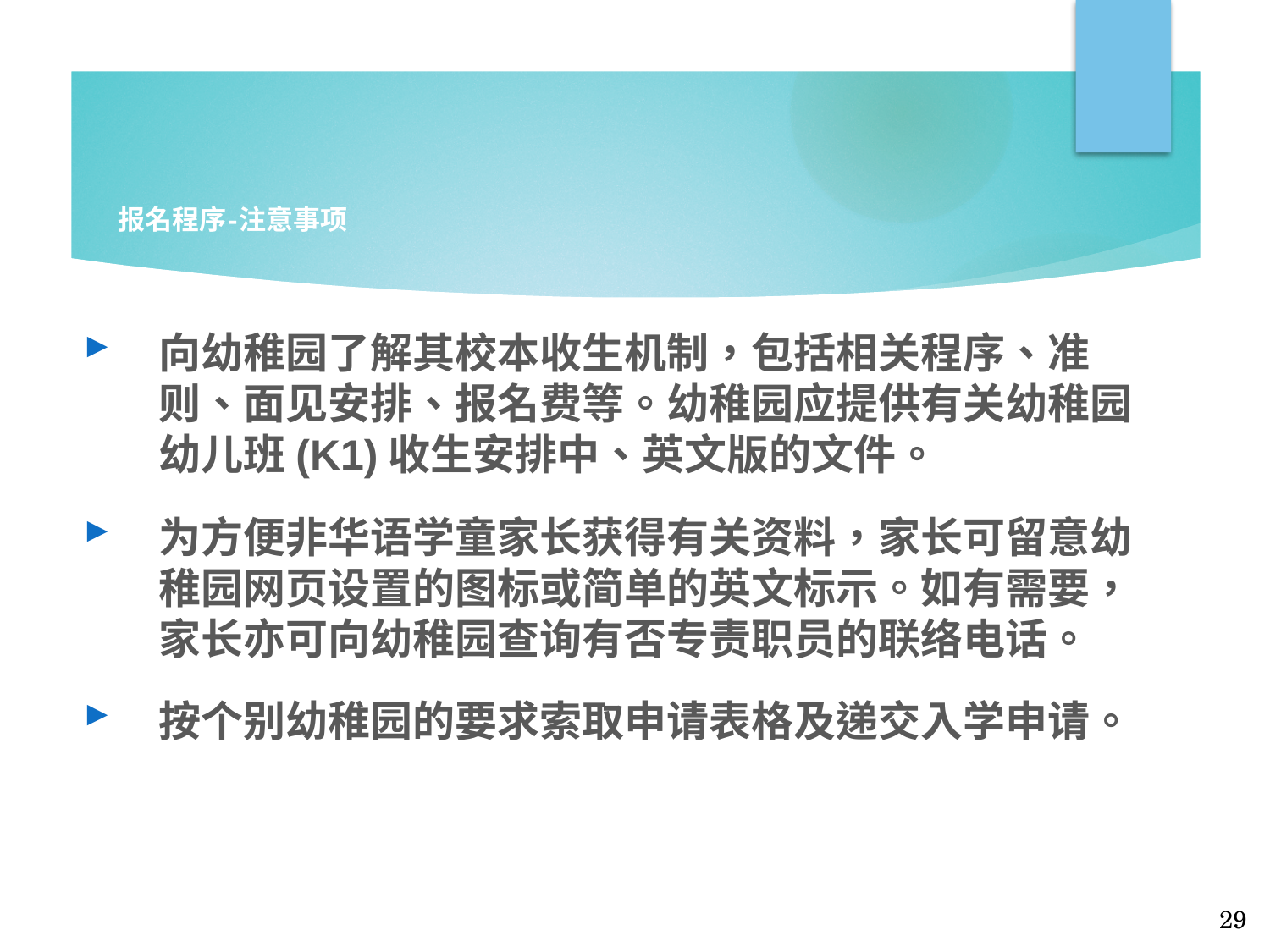

# 报名程序-注意事项
向幼稚园了解其校本收生机制，包括相关程序、准则、面见安排、报名费等。幼稚园应提供有关幼稚园幼儿班(K1)收生安排中、英文版的文件。
为方便非华语学童家长获得有关资料，家长可留意幼稚园网页设置的图标或简单的英文标示。如有需要，家长亦可向幼稚园查询有否专责职员的联络电话。
按个别幼稚园的要求索取申请表格及递交入学申请。
29